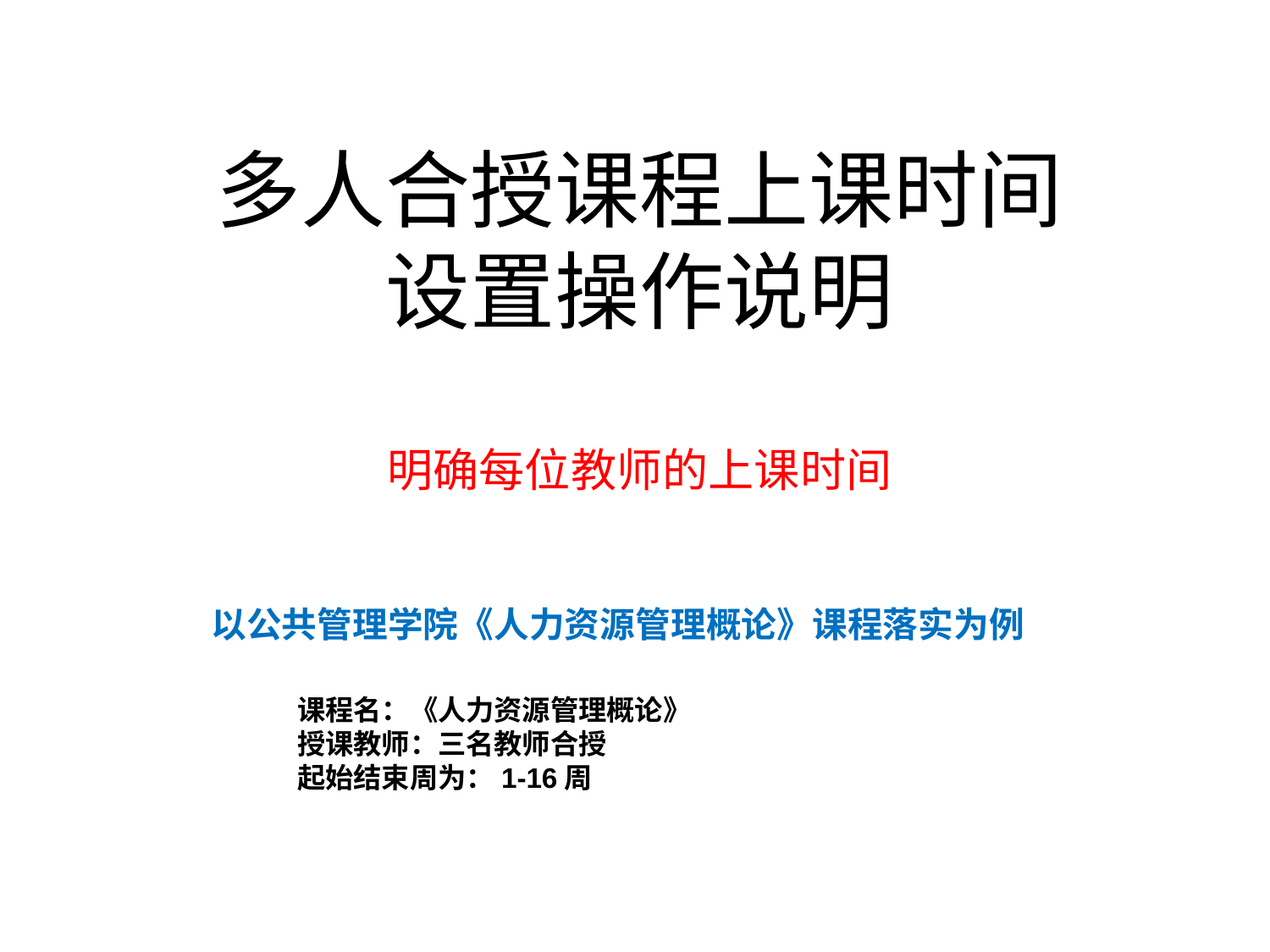

# 多人合授课程上课时间 设置操作说明 明确每位教师的上课时间
以公共管理学院《人力资源管理概论》课程落实为例
课程名：《人力资源管理概论》
授课教师：三名教师合授
起始结束周为：1-16周